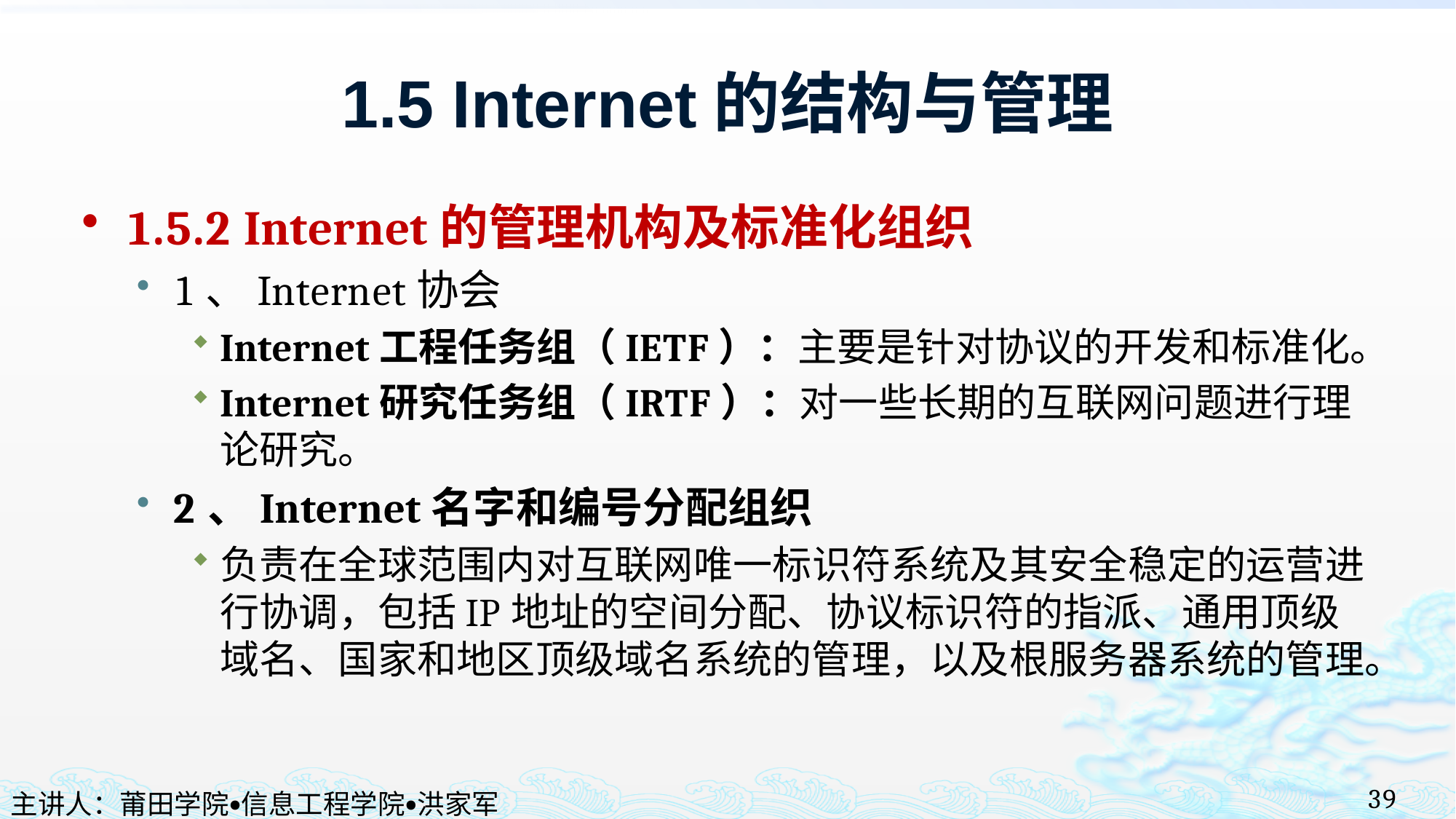

# 1.5 Internet的结构与管理
1.5.2 Internet的管理机构及标准化组织
1、Internet协会
Internet工程任务组（IETF）：主要是针对协议的开发和标准化。
Internet研究任务组（IRTF）：对一些长期的互联网问题进行理论研究。
2、Internet名字和编号分配组织
负责在全球范围内对互联网唯一标识符系统及其安全稳定的运营进行协调，包括IP地址的空间分配、协议标识符的指派、通用顶级域名、国家和地区顶级域名系统的管理，以及根服务器系统的管理。

39
主讲人：莆田学院•信息工程学院•洪家军